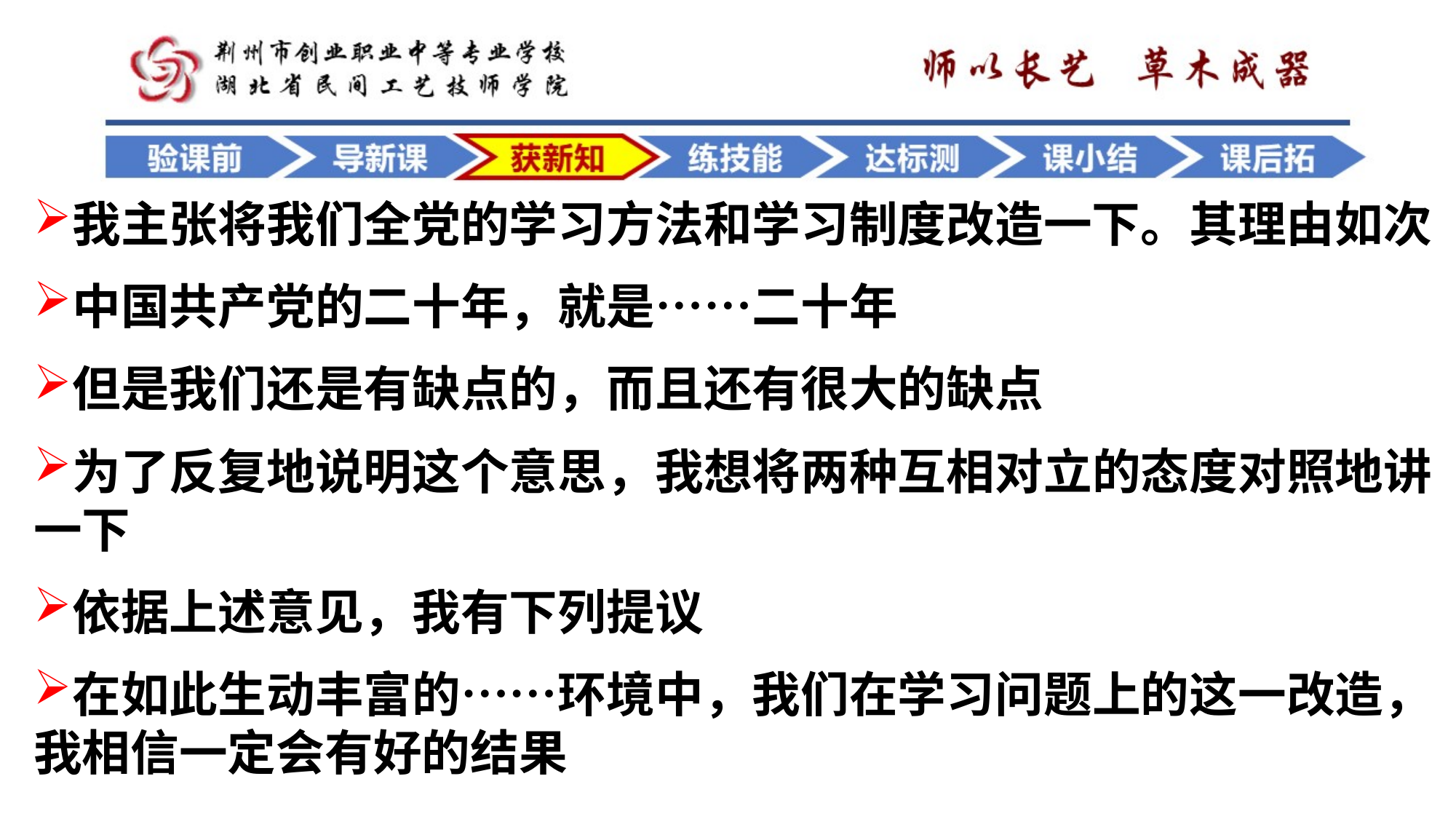

我主张将我们全党的学习方法和学习制度改造一下。其理由如次
中国共产党的二十年，就是……二十年
但是我们还是有缺点的，而且还有很大的缺点
为了反复地说明这个意思，我想将两种互相对立的态度对照地讲一下
依据上述意见，我有下列提议
在如此生动丰富的……环境中，我们在学习问题上的这一改造，我相信一定会有好的结果